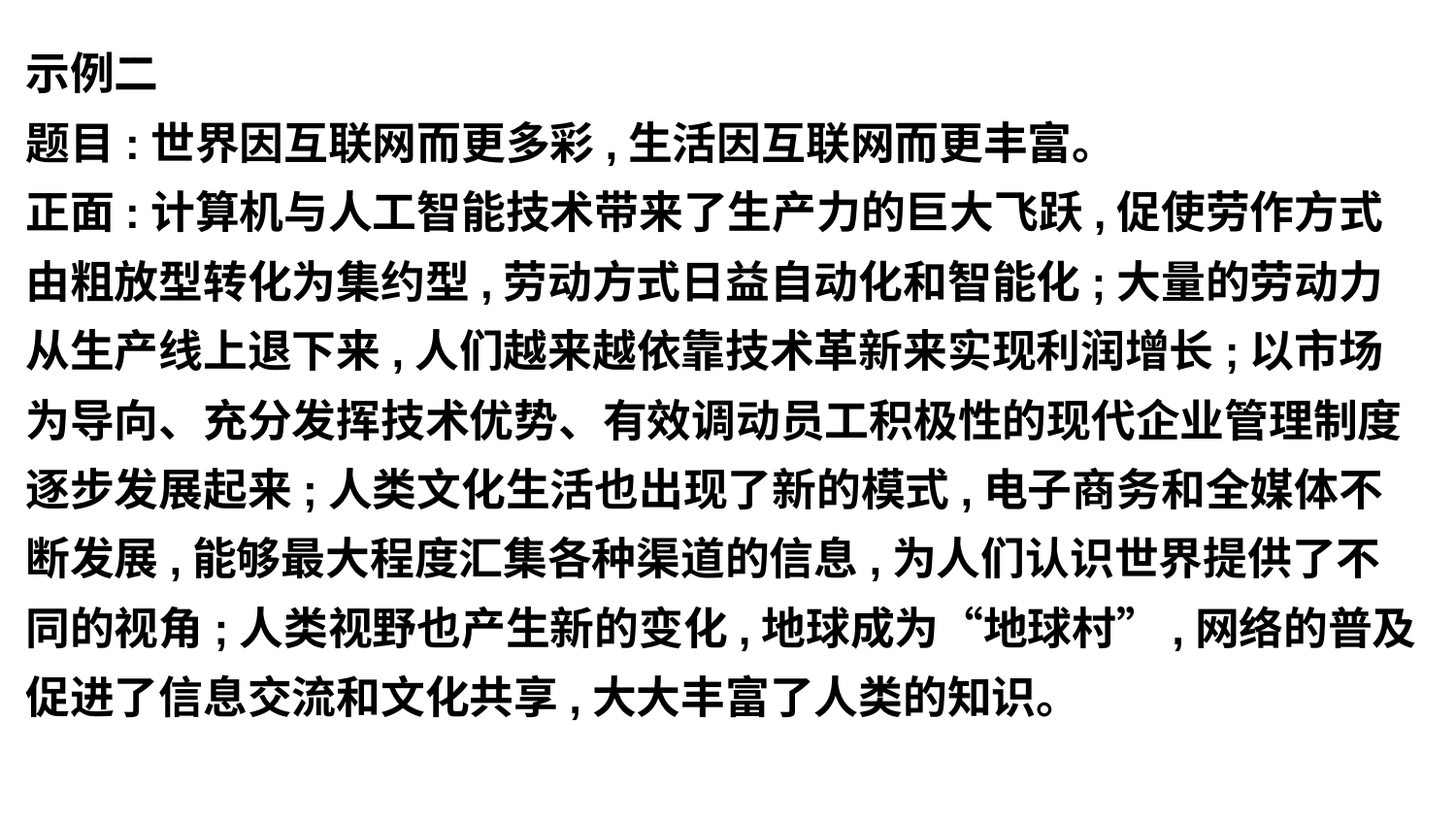

示例二
题目:世界因互联网而更多彩,生活因互联网而更丰富。
正面:计算机与人工智能技术带来了生产力的巨大飞跃,促使劳作方式由粗放型转化为集约型,劳动方式日益自动化和智能化;大量的劳动力从生产线上退下来,人们越来越依靠技术革新来实现利润增长;以市场为导向、充分发挥技术优势、有效调动员工积极性的现代企业管理制度逐步发展起来;人类文化生活也出现了新的模式,电子商务和全媒体不断发展,能够最大程度汇集各种渠道的信息,为人们认识世界提供了不同的视角;人类视野也产生新的变化,地球成为“地球村”,网络的普及促进了信息交流和文化共享,大大丰富了人类的知识。